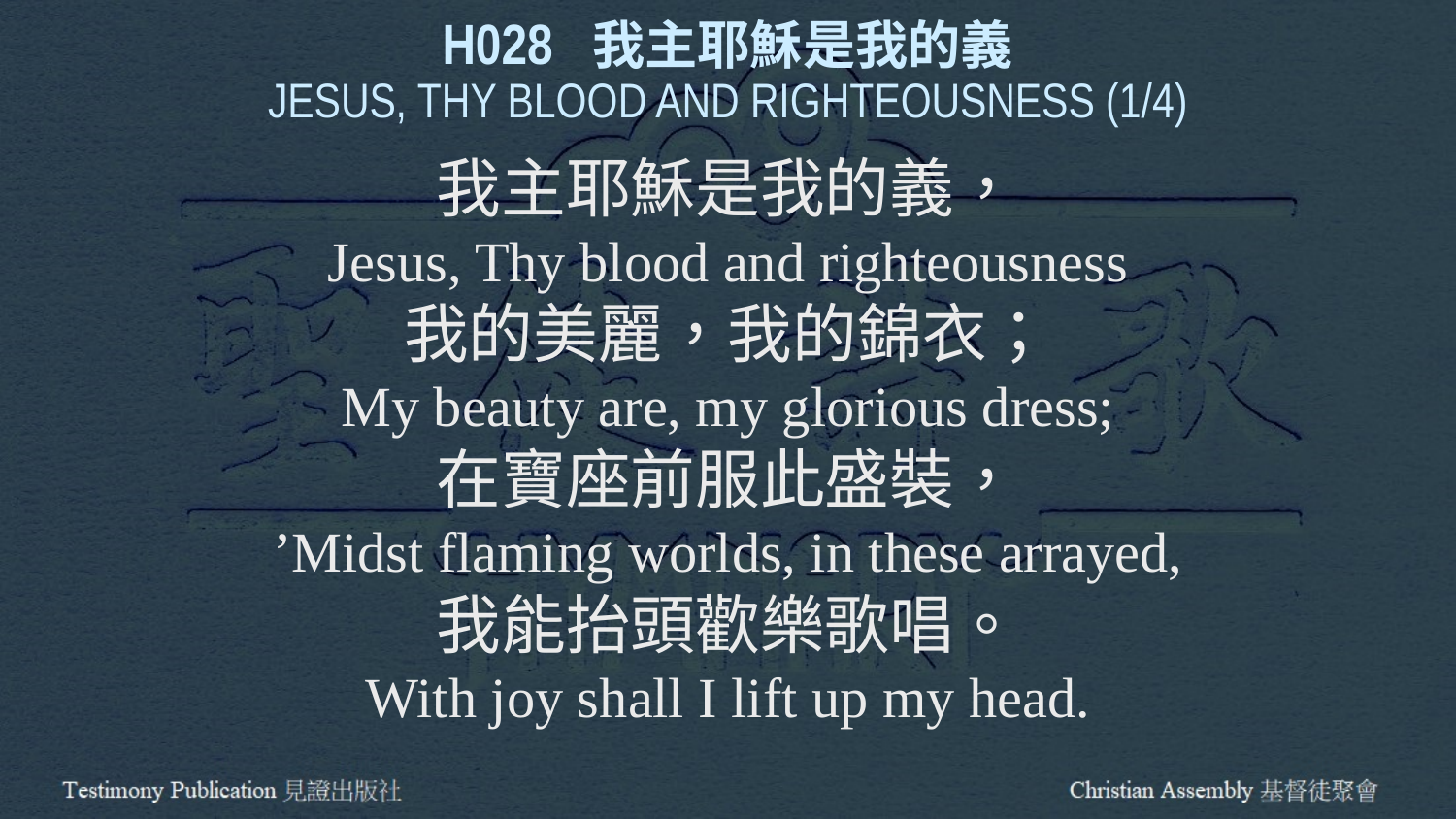

H028  我主耶穌是我的義
JESUS, THY BLOOD AND RIGHTEOUSNESS (1/4)
我主耶穌是我的義，
Jesus, Thy blood and righteousness
我的美麗，我的錦衣；
My beauty are, my glorious dress;
在寶座前服此盛裝，
’Midst flaming worlds, in these arrayed,
我能抬頭歡樂歌唱。
With joy shall I lift up my head.